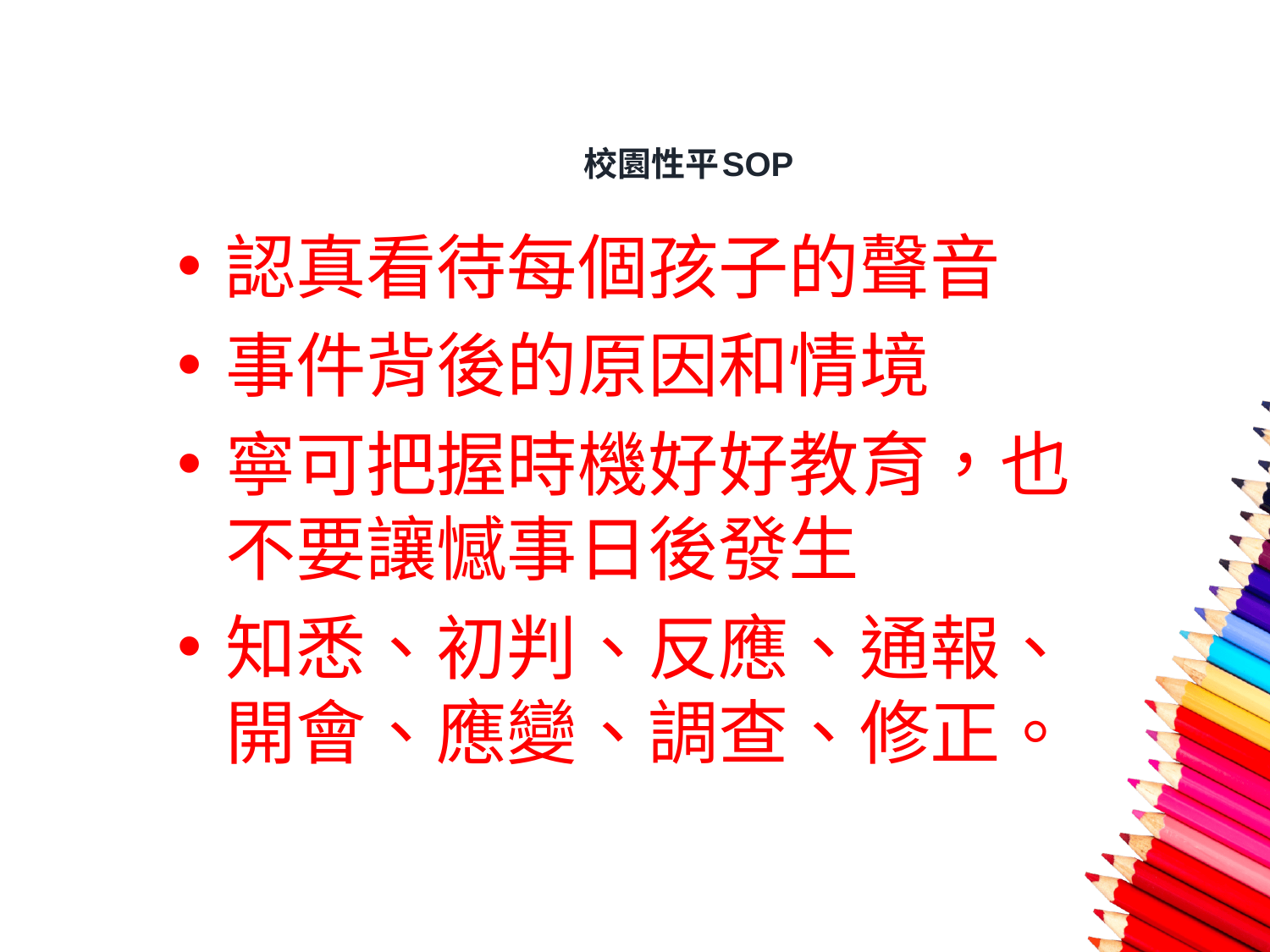

# 校園性平SOP
認真看待每個孩子的聲音
事件背後的原因和情境
寧可把握時機好好教育，也不要讓憾事日後發生
知悉、初判、反應、通報、開會、應變、調查、修正。

55